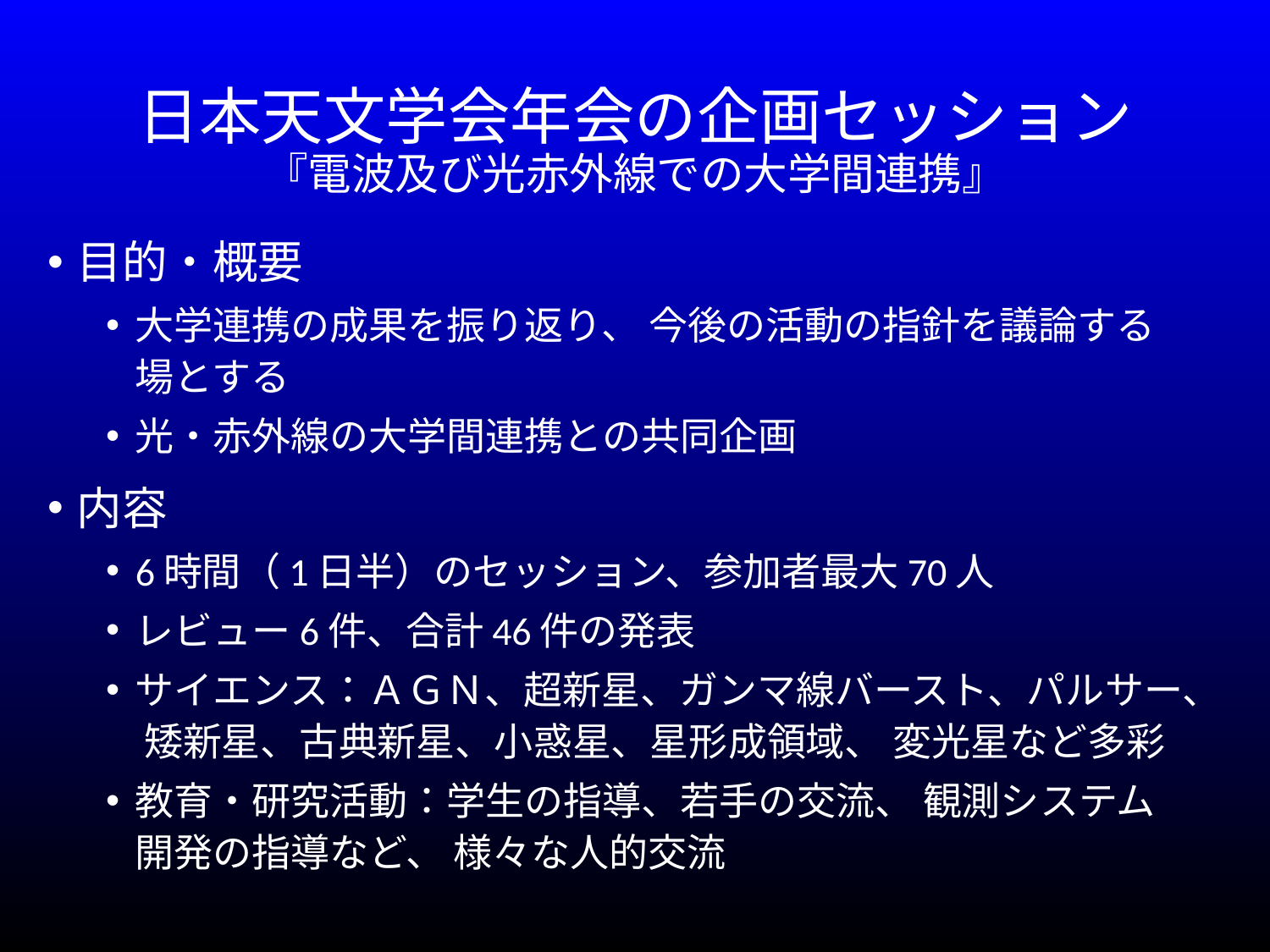

# 日本天文学会年会の企画セッション 『電波及び光赤外線での大学間連携』
目的・概要
大学連携の成果を振り返り、 今後の活動の指針を議論する場とする
光・赤外線の大学間連携との共同企画
内容
6時間（1日半）のセッション、参加者最大70人
レビュー6件、合計46件の発表
サイエンス：ＡＧＮ、超新星、ガンマ線バースト、パルサー、 矮新星、古典新星、小惑星、星形成領域、 変光星など多彩
教育・研究活動：学生の指導、若手の交流、 観測システム開発の指導など、 様々な人的交流